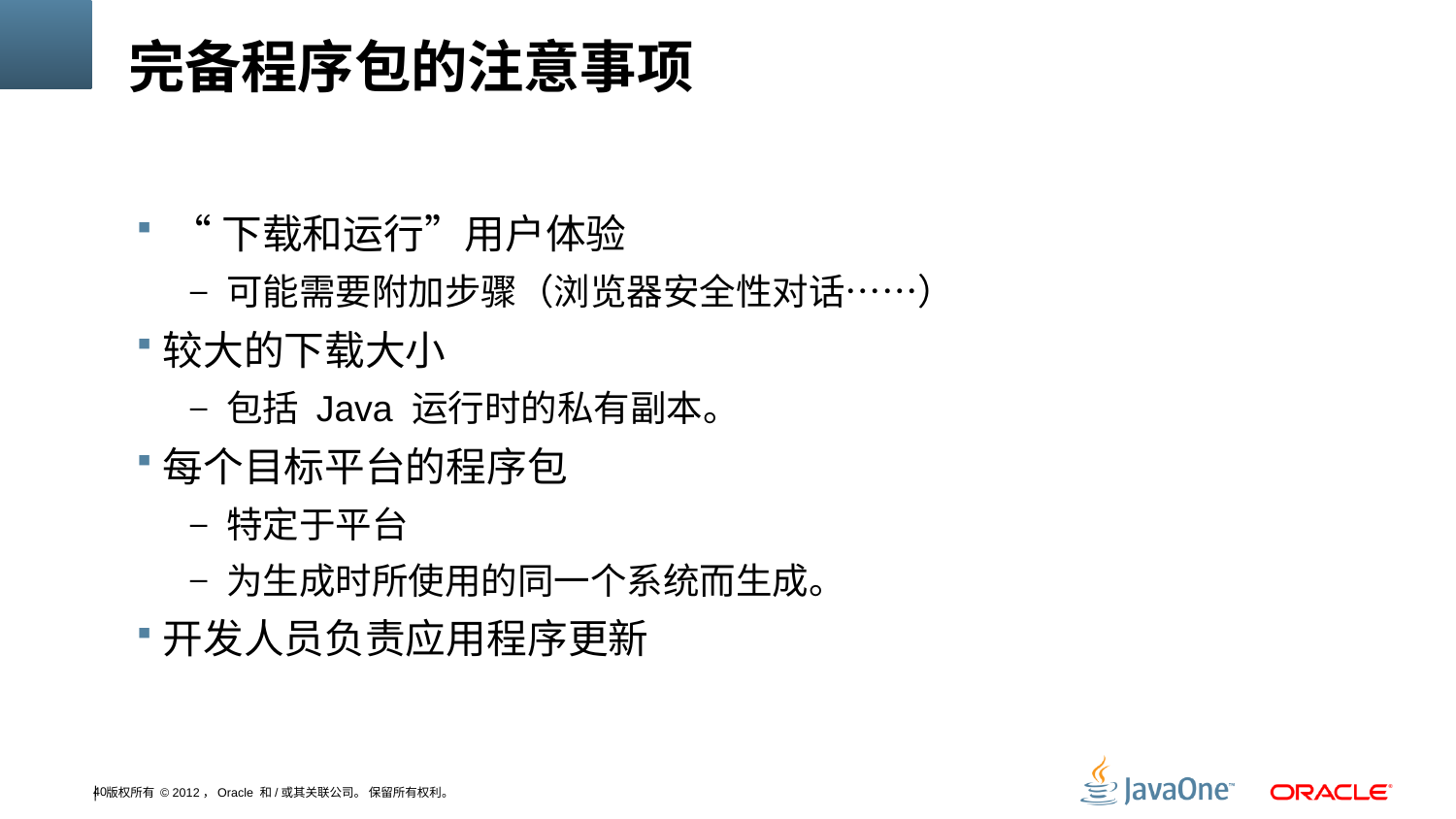

# 完备程序包的注意事项

 “下载和运行”用户体验
可能需要附加步骤（浏览器安全性对话……）
较大的下载大小
包括 Java 运行时的私有副本。
每个目标平台的程序包
特定于平台
为生成时所使用的同一个系统而生成。
开发人员负责应用程序更新